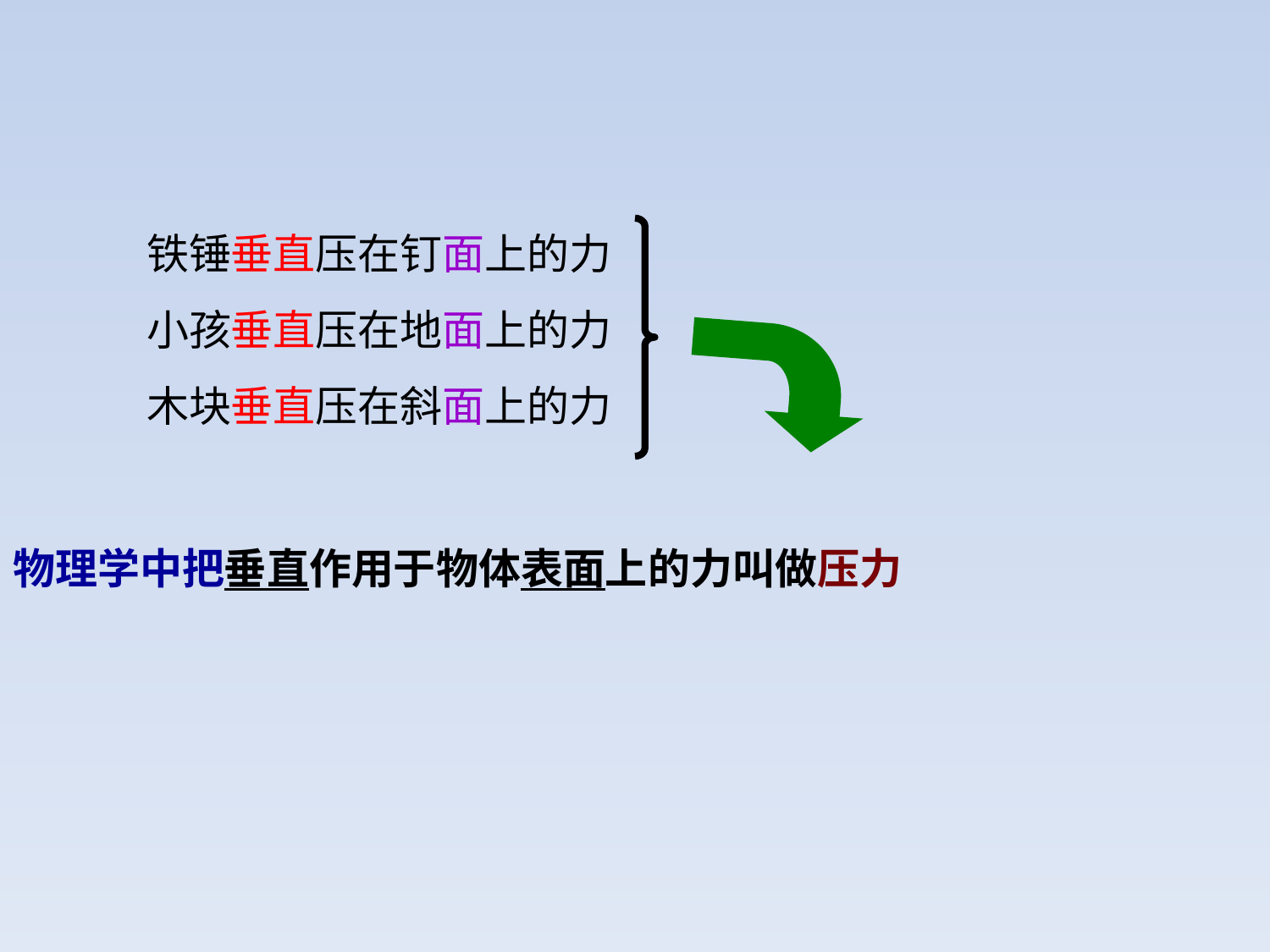

铁锤垂直压在钉面上的力
小孩垂直压在地面上的力
木块垂直压在斜面上的力

物理学中把垂直作用于物体表面上的力叫做压力